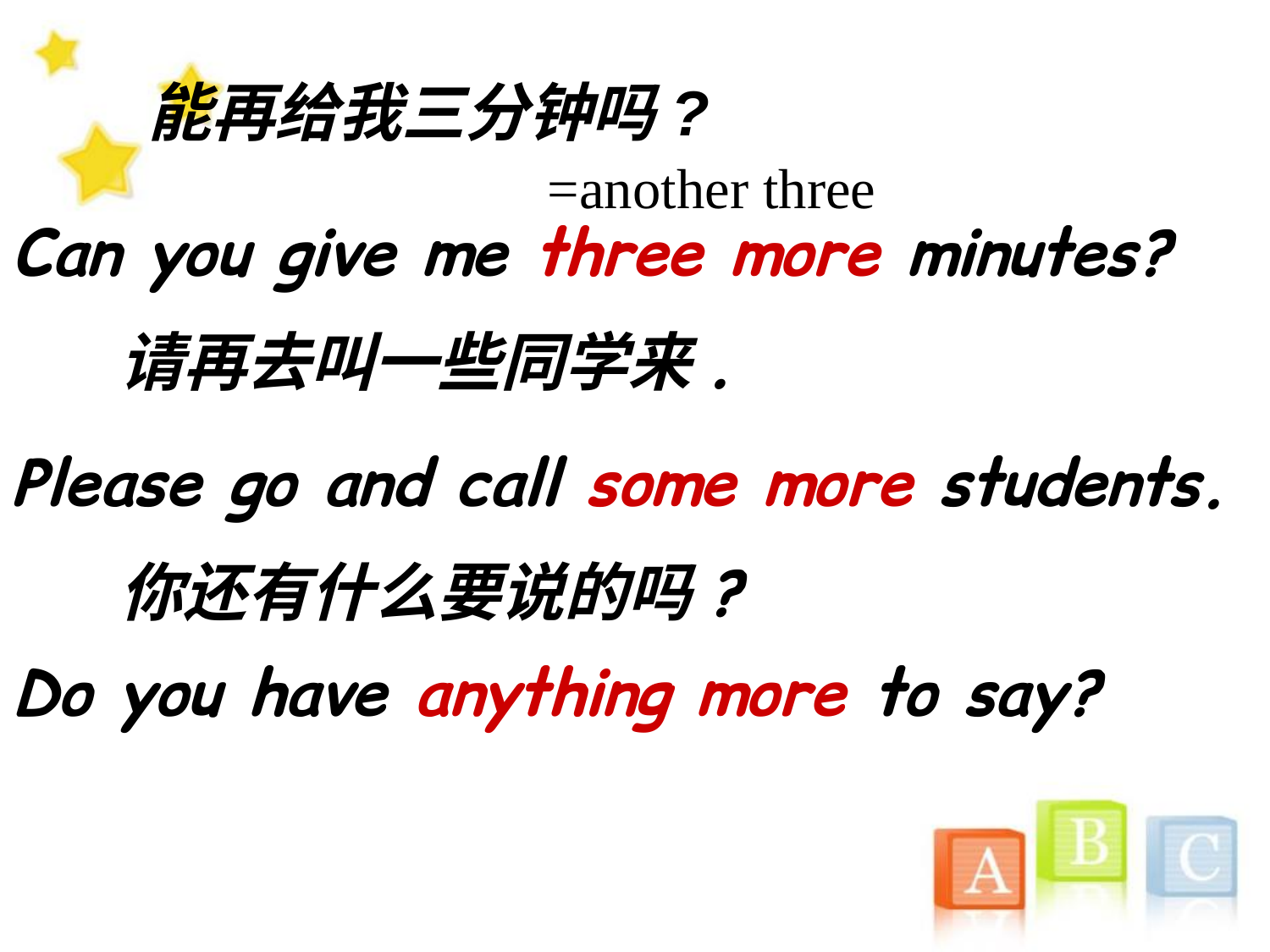

能再给我三分钟吗?
=another three
Can you give me three more minutes?
    请再去叫一些同学来.
Please go and call some more students.
    你还有什么要说的吗?
Do you have anything more to say?